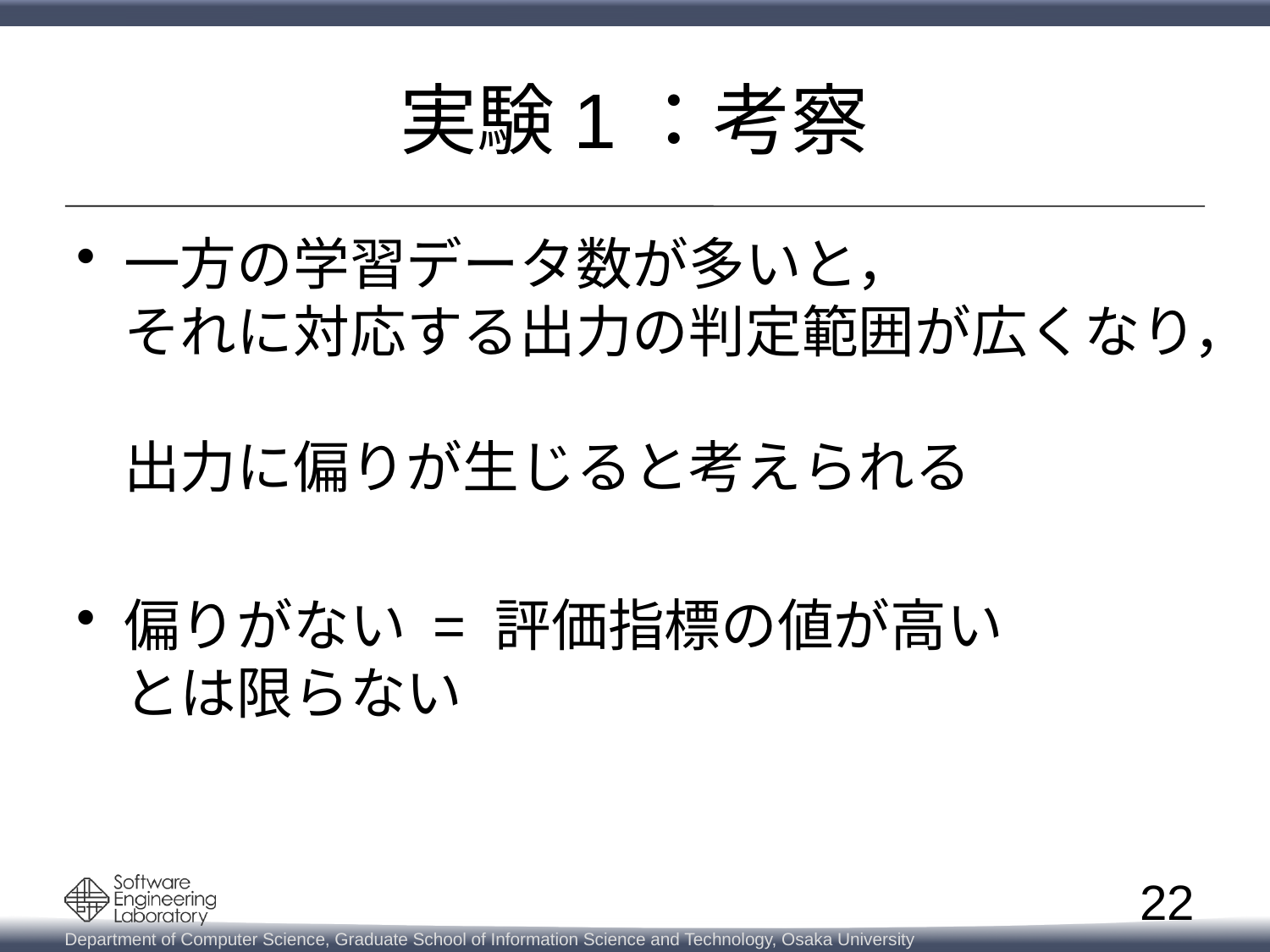

# 実験1：考察
一方の学習データ数が多いと，
それに対応する出力の判定範囲が広くなり，
出力に偏りが生じると考えられる

偏りがない = 評価指標の値が高い
とは限らない

22